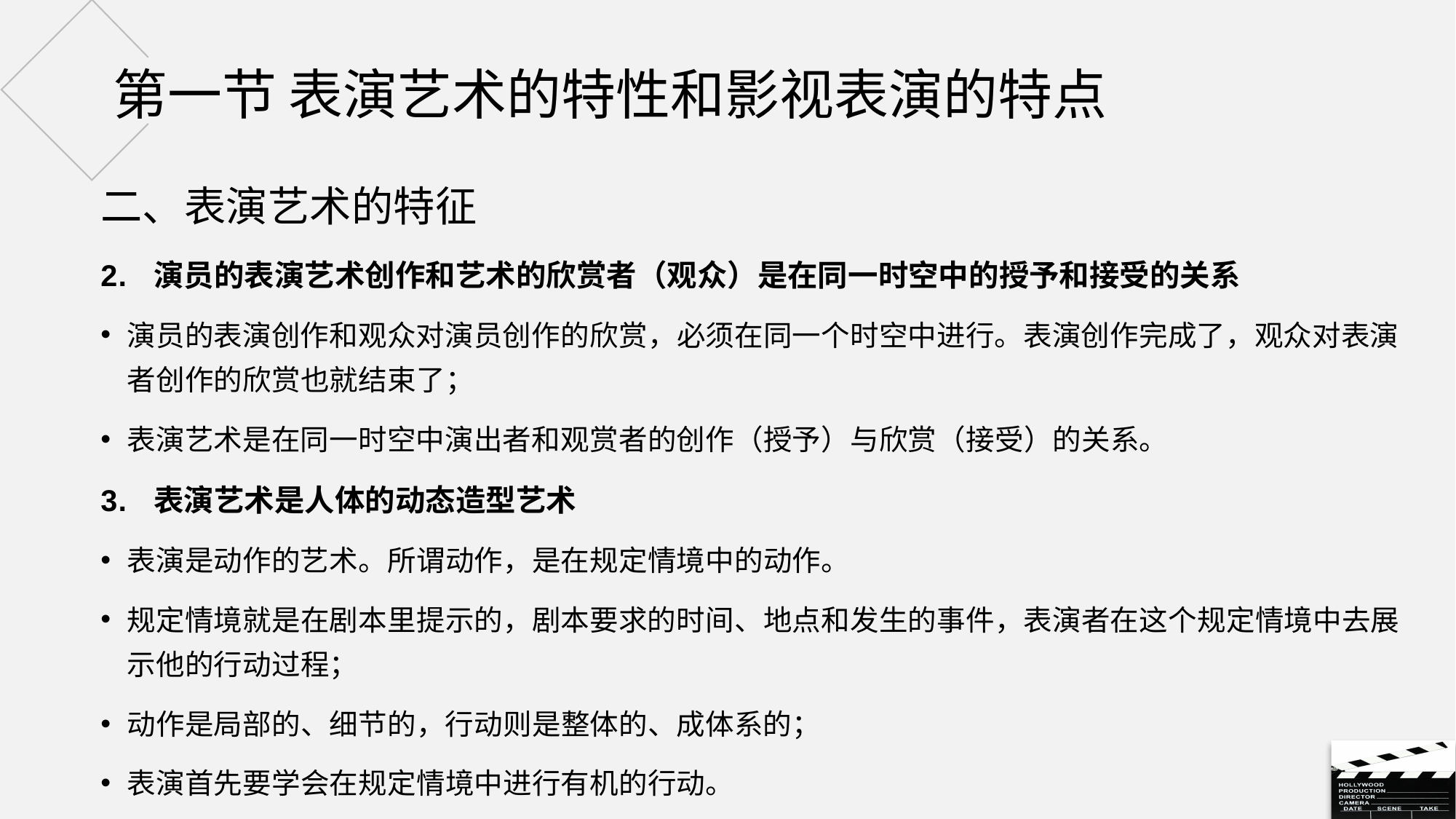

# 第一节 表演艺术的特性和影视表演的特点
二、表演艺术的特征
演员的表演艺术创作和艺术的欣赏者（观众）是在同一时空中的授予和接受的关系
演员的表演创作和观众对演员创作的欣赏，必须在同一个时空中进行。表演创作完成了，观众对表演者创作的欣赏也就结束了；
表演艺术是在同一时空中演出者和观赏者的创作（授予）与欣赏（接受）的关系。
表演艺术是人体的动态造型艺术
表演是动作的艺术。所谓动作，是在规定情境中的动作。
规定情境就是在剧本里提示的，剧本要求的时间、地点和发生的事件，表演者在这个规定情境中去展示他的行动过程；
动作是局部的、细节的，行动则是整体的、成体系的；
表演首先要学会在规定情境中进行有机的行动。